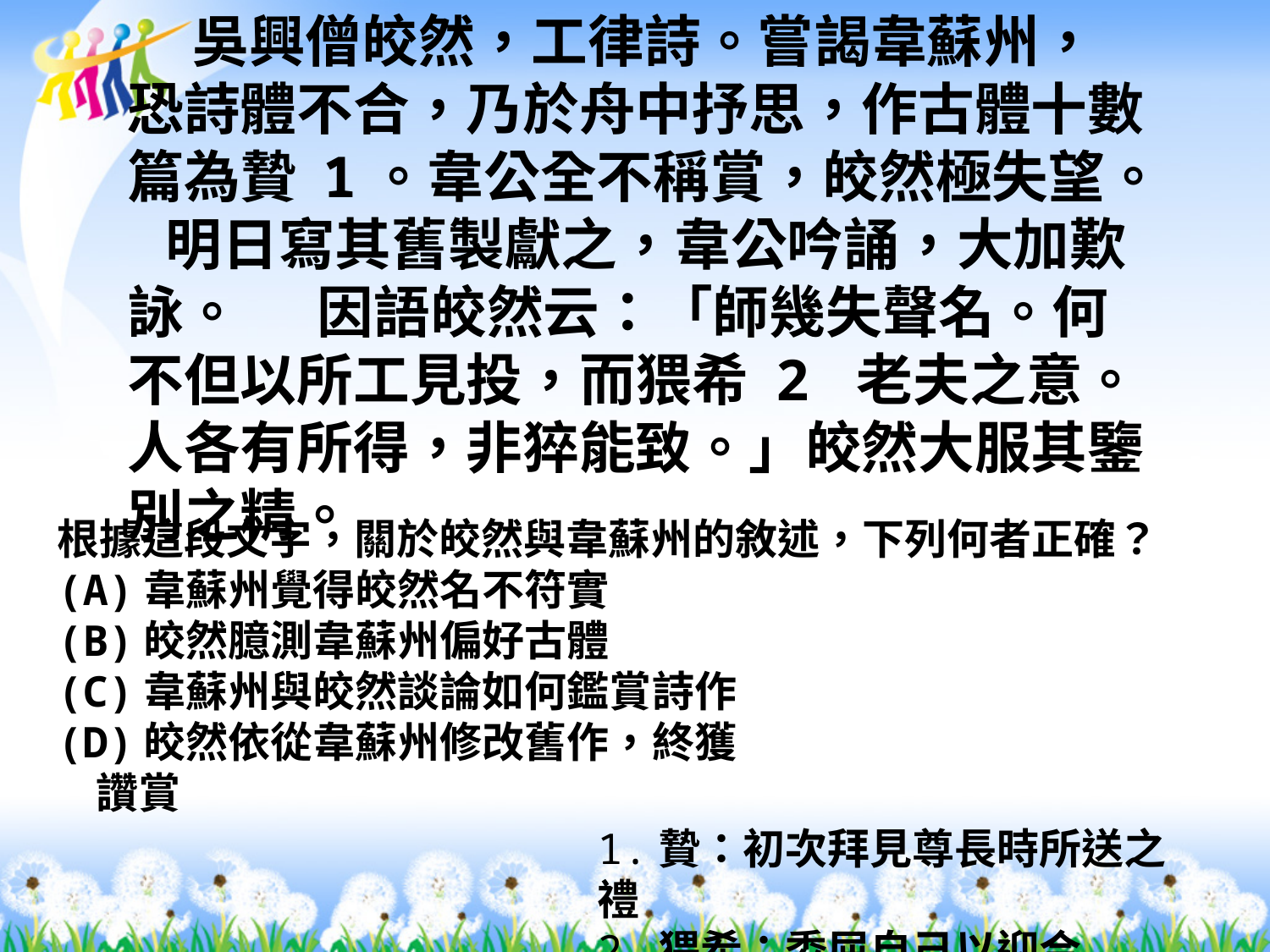

吳興僧皎然，工律詩。嘗謁韋蘇州，      恐詩體不合，乃於舟中抒思，作古體十數篇為贄 1。韋公全不稱賞，皎然極失望。    明日寫其舊製獻之，韋公吟誦，大加歎詠。      因語皎然云：「師幾失聲名。何不但以所工見投，而猥希 2 老夫之意。人各有所得，非猝能致。」皎然大服其鑒別之精。

根據這段文字，關於皎然與韋蘇州的敘述，下列何者正確？
(A)韋蘇州覺得皎然名不符實
(B)皎然臆測韋蘇州偏好古體
(C)韋蘇州與皎然談論如何鑑賞詩作
(D)皎然依從韋蘇州修改舊作，終獲
   讚賞
1.贄：初次拜見尊長時所送之禮
2.猥希：委屈自己以迎合